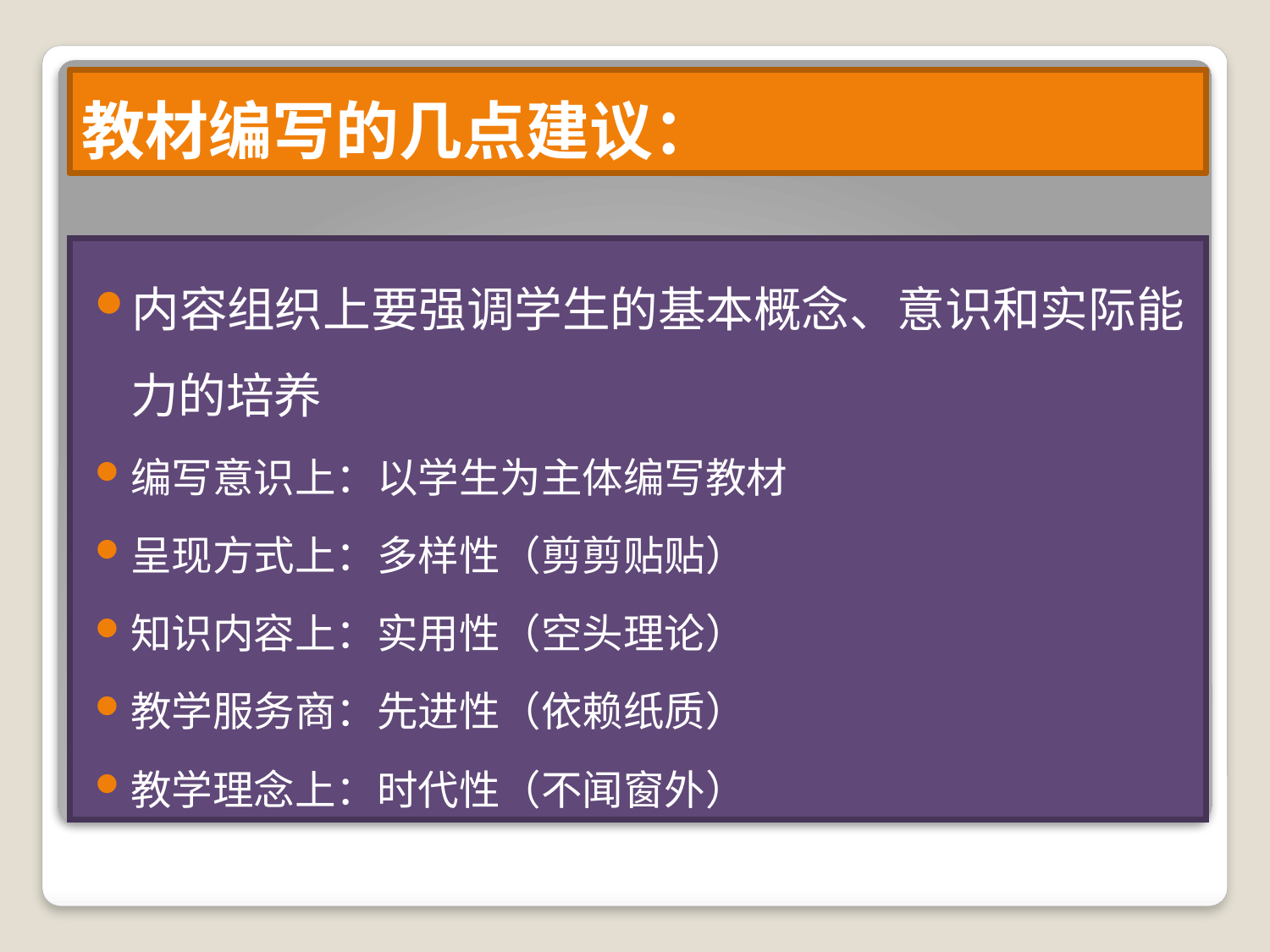

# 教材编写的几点建议：
内容组织上要强调学生的基本概念、意识和实际能力的培养
编写意识上：以学生为主体编写教材
呈现方式上：多样性（剪剪贴贴）
知识内容上：实用性（空头理论）
教学服务商：先进性（依赖纸质）
教学理念上：时代性（不闻窗外）